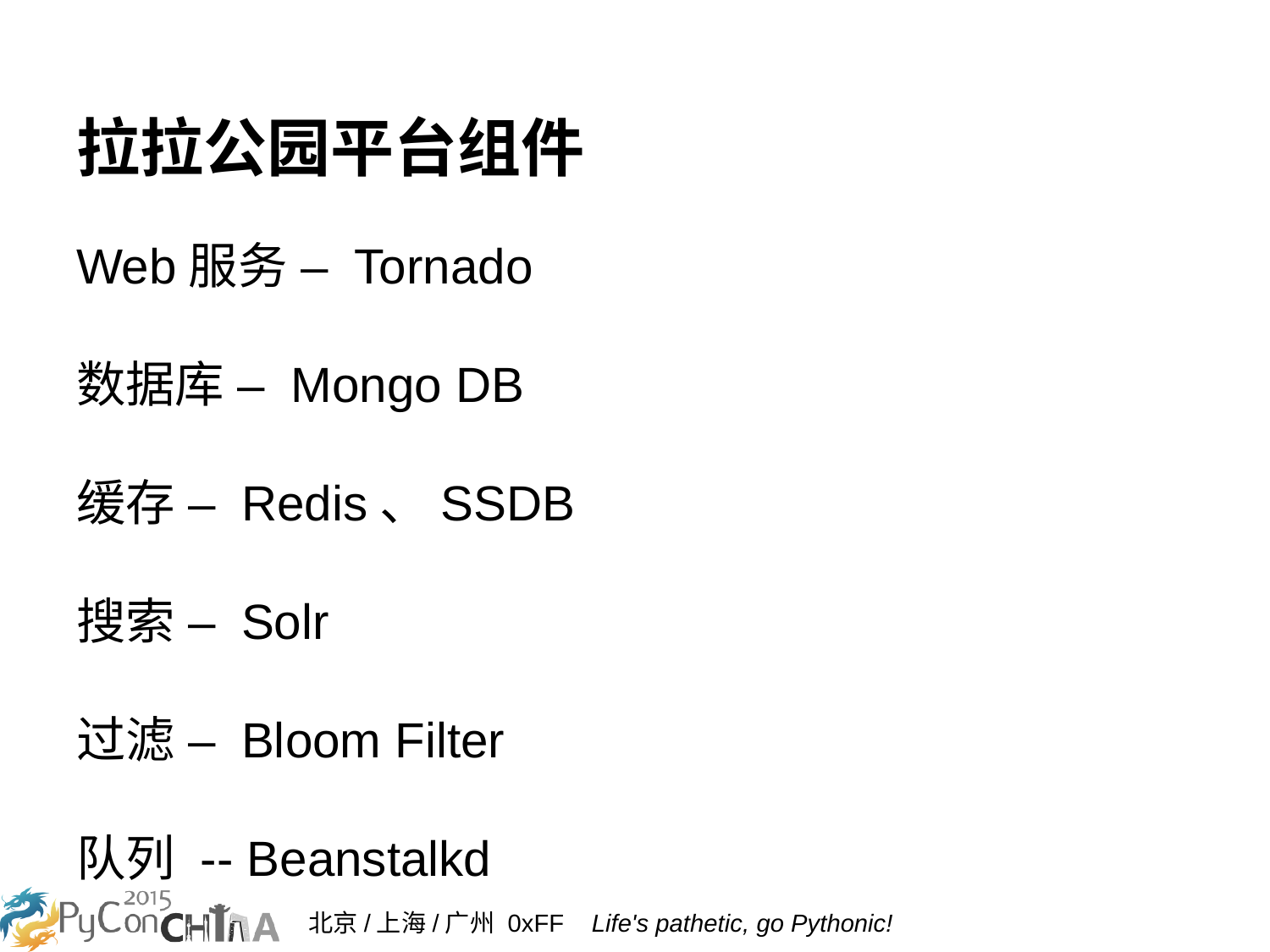

# 拉拉公园平台组件
Web服务 – Tornado
数据库 – Mongo DB

缓存 – Redis、SSDB

搜索 – Solr

过滤 – Bloom Filter

队列 -- Beanstalkd